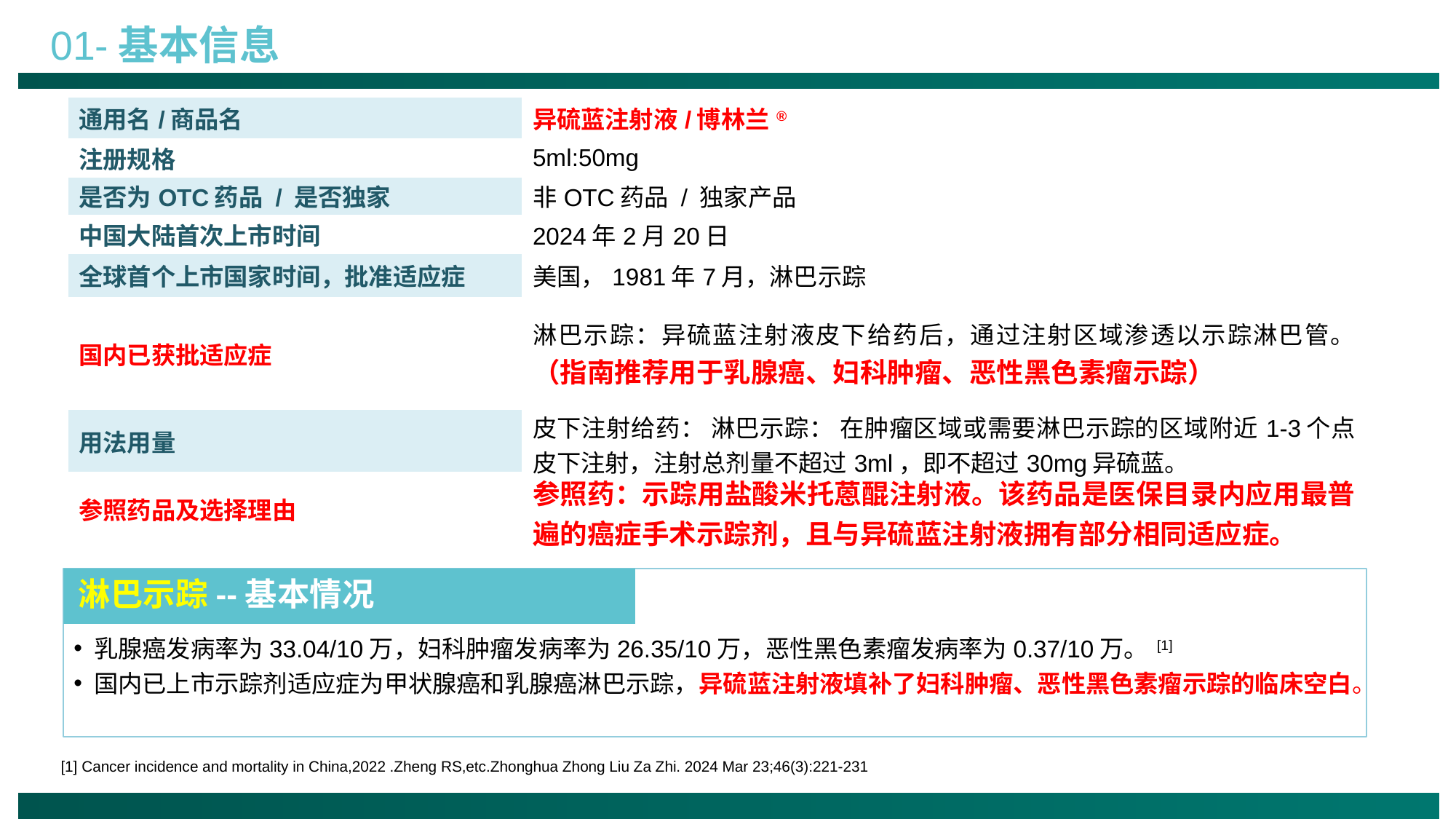

01-基本信息
| 通用名/商品名 | 异硫蓝注射液/博林兰® |
| --- | --- |
| 注册规格 | 5ml:50mg |
| 是否为OTC药品 / 是否独家 | 非OTC药品 / 独家产品 |
| 中国大陆首次上市时间 | 2024年2月20日 |
| 全球首个上市国家时间，批准适应症 | 美国，1981年7月，淋巴示踪 |
| 国内已获批适应症 | 淋巴示踪：异硫蓝注射液皮下给药后，通过注射区域渗透以示踪淋巴管。（指南推荐用于乳腺癌、妇科肿瘤、恶性黑色素瘤示踪） |
| 用法用量 | 皮下注射给药： 淋巴示踪： 在肿瘤区域或需要淋巴示踪的区域附近1-3个点皮下注射，注射总剂量不超过3ml，即不超过30mg异硫蓝。 |
| 参照药品及选择理由 | 参照药：示踪用盐酸米托蒽醌注射液。该药品是医保目录内应用最普遍的癌症手术示踪剂，且与异硫蓝注射液拥有部分相同适应症。 |
淋巴示踪--基本情况

乳腺癌发病率为33.04/10万，妇科肿瘤发病率为26.35/10万，恶性黑色素瘤发病率为0.37/10万。 [1]
国内已上市示踪剂适应症为甲状腺癌和乳腺癌淋巴示踪，异硫蓝注射液填补了妇科肿瘤、恶性黑色素瘤示踪的临床空白。
 [1] Cancer incidence and mortality in China,2022 .Zheng RS,etc.Zhonghua Zhong Liu Za Zhi. 2024 Mar 23;46(3):221-231